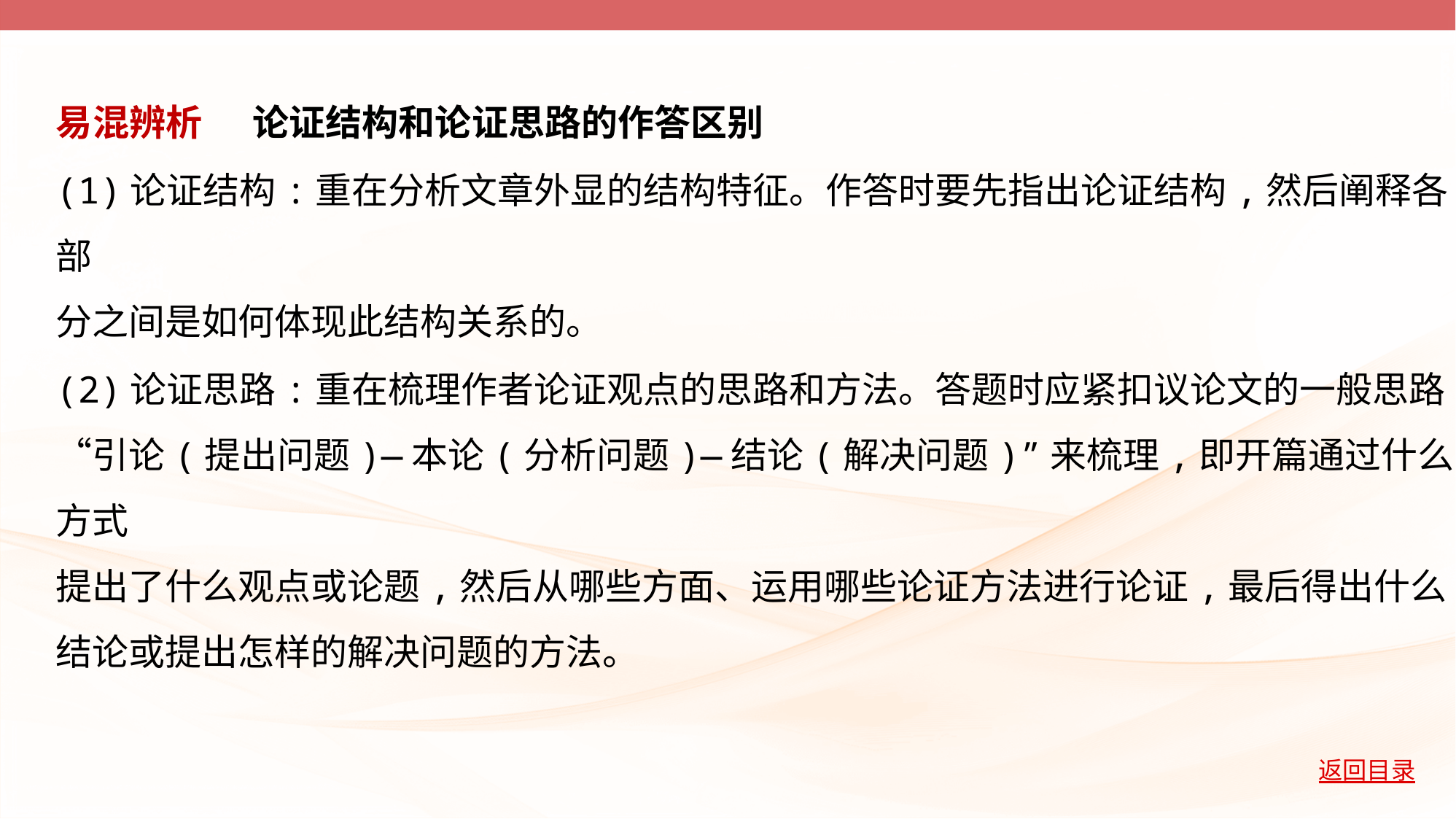

易混辨析      论证结构和论证思路的作答区别
(1)论证结构:重在分析文章外显的结构特征。作答时要先指出论证结构,然后阐释各部
分之间是如何体现此结构关系的。
(2)论证思路:重在梳理作者论证观点的思路和方法。答题时应紧扣议论文的一般思路
“引论(提出问题)—本论(分析问题)—结论(解决问题)”来梳理,即开篇通过什么方式
提出了什么观点或论题,然后从哪些方面、运用哪些论证方法进行论证,最后得出什么
结论或提出怎样的解决问题的方法。